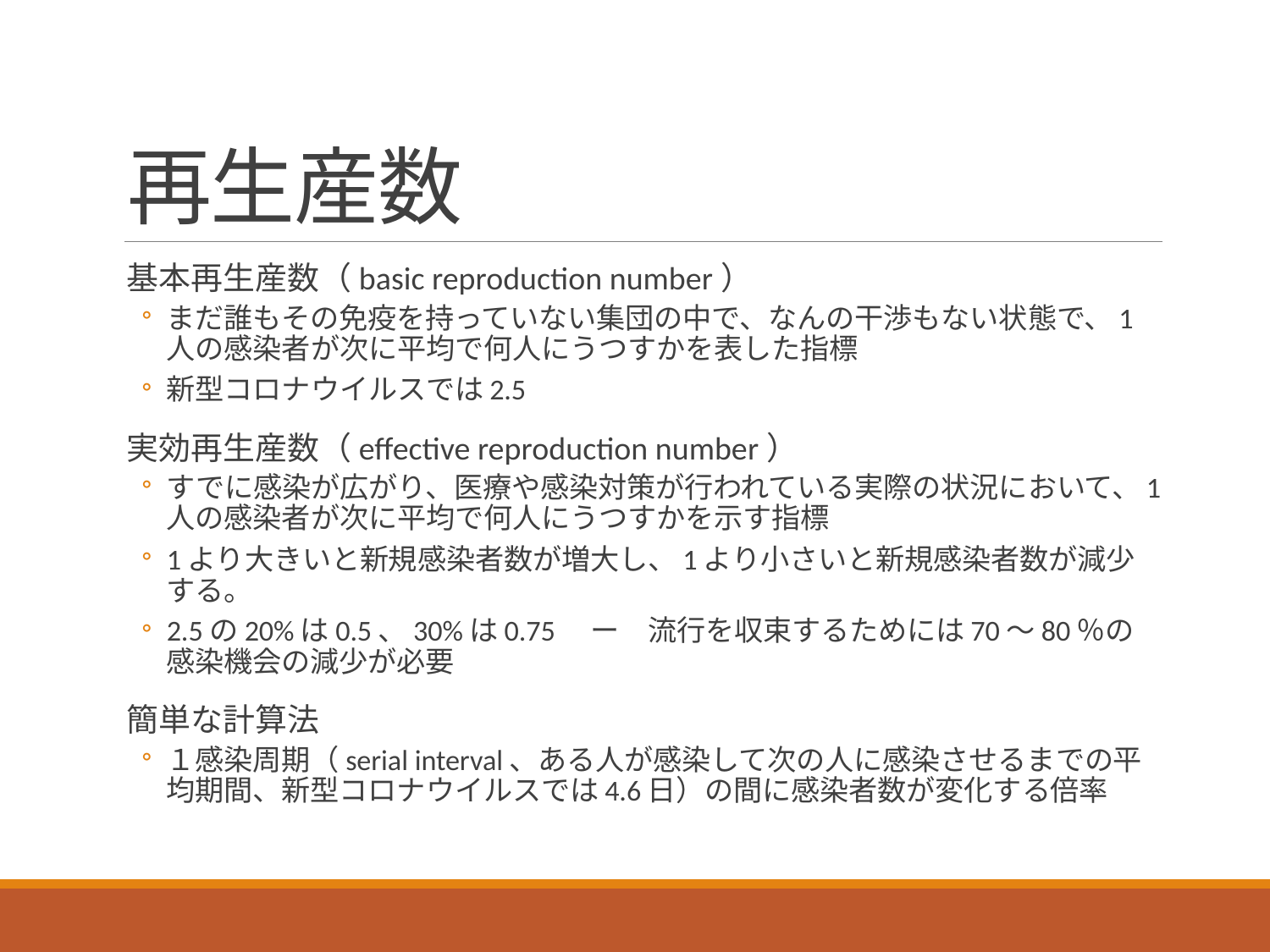

# 再生産数
基本再生産数（basic reproduction number）
まだ誰もその免疫を持っていない集団の中で、なんの干渉もない状態で、1人の感染者が次に平均で何人にうつすかを表した指標
新型コロナウイルスでは2.5
実効再生産数（effective reproduction number）
すでに感染が広がり、医療や感染対策が行われている実際の状況において、1人の感染者が次に平均で何人にうつすかを示す指標
1より大きいと新規感染者数が増大し、1より小さいと新規感染者数が減少する。
2.5の20%は0.5、30%は0.75　ー　流行を収束するためには70～80％の感染機会の減少が必要
簡単な計算法
１感染周期（serial interval、ある人が感染して次の人に感染させるまでの平均期間、新型コロナウイルスでは4.6日）の間に感染者数が変化する倍率